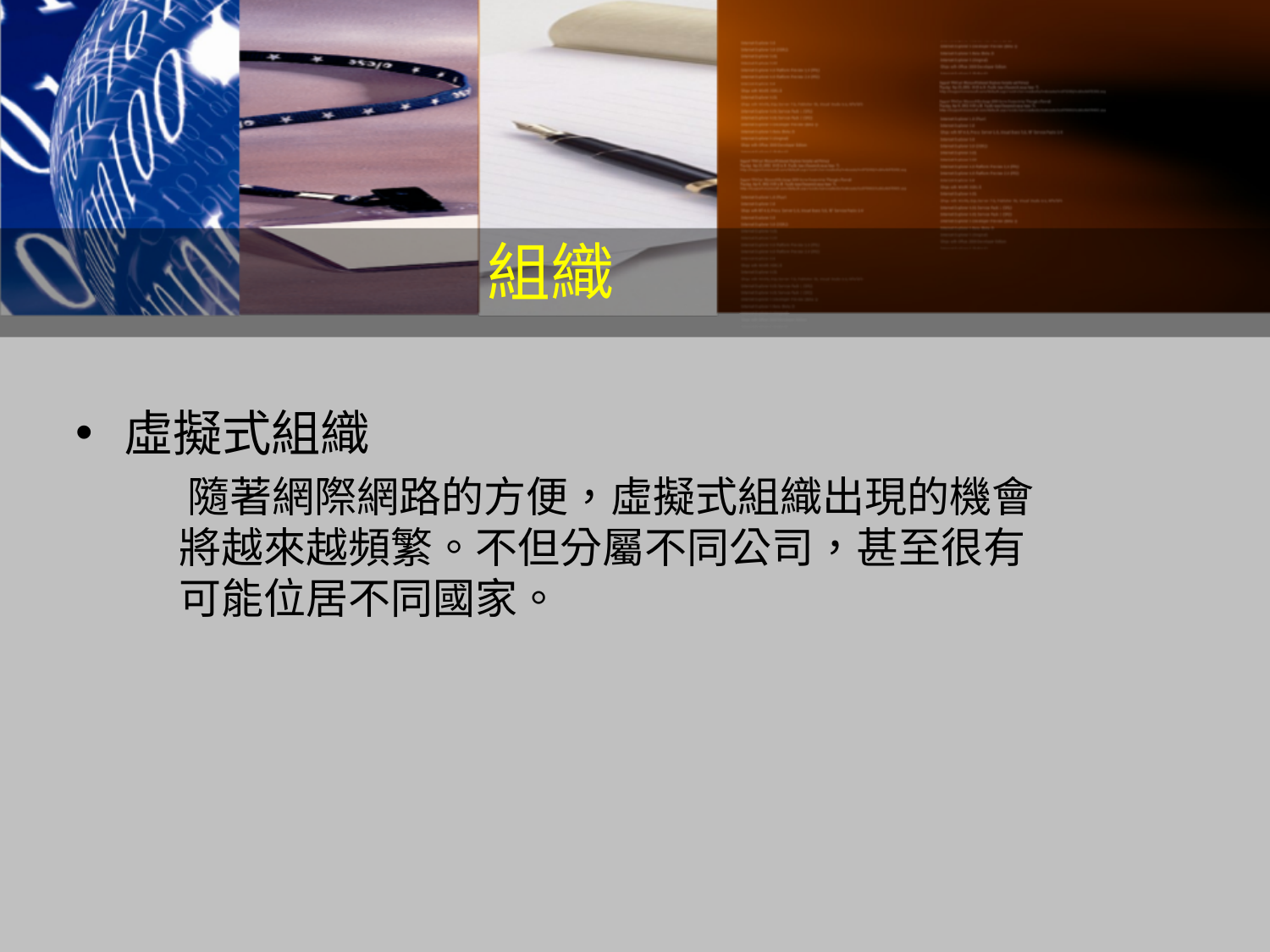

組織
虛擬式組織
    隨著網際網路的方便，虛擬式組織出現的機會將越來越頻繁。不但分屬不同公司，甚至很有可能位居不同國家。